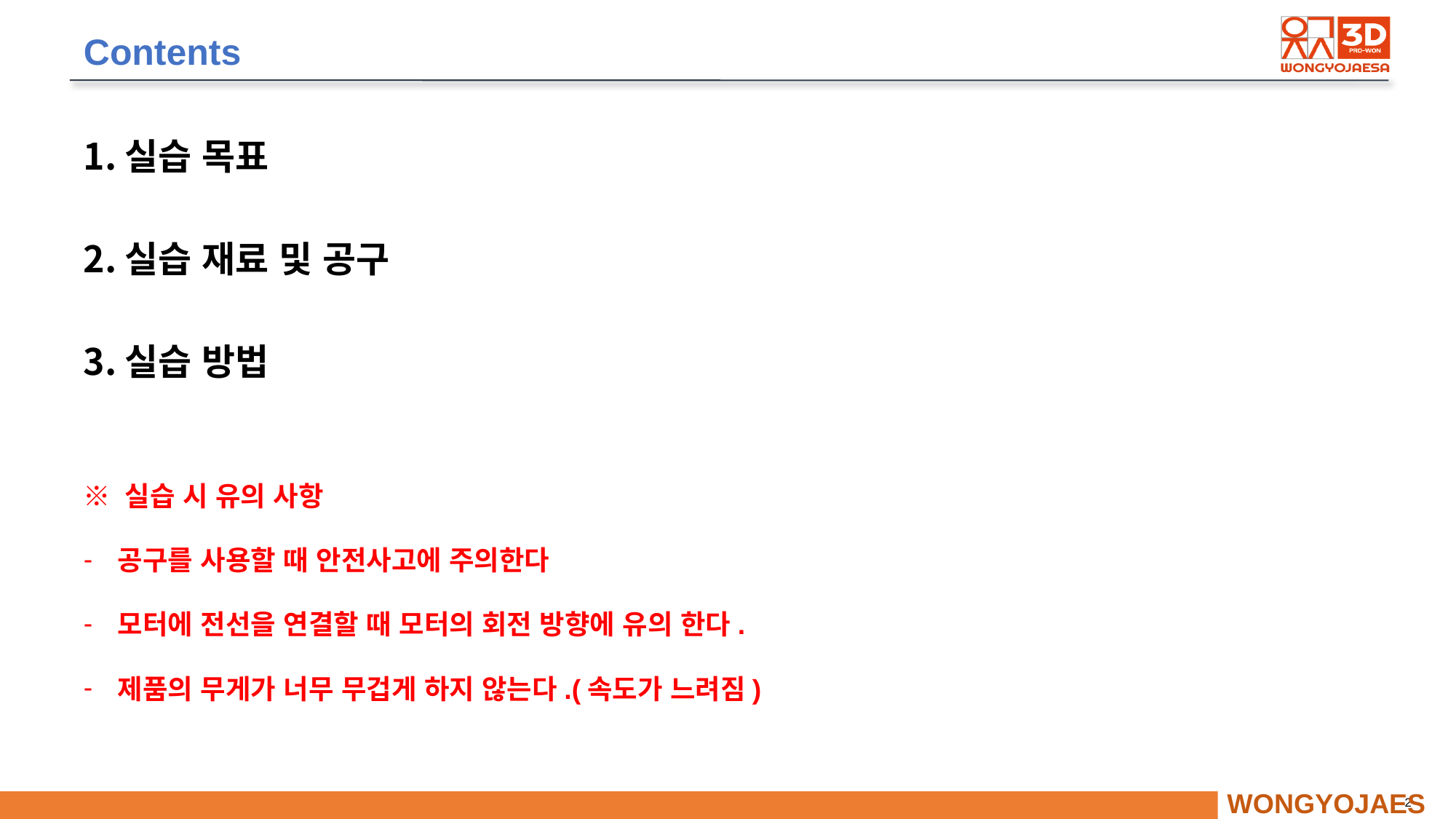

# Contents
실습 목표
실습 재료 및 공구
실습 방법

※ 실습 시 유의 사항
공구를 사용할 때 안전사고에 주의한다
모터에 전선을 연결할 때 모터의 회전 방향에 유의 한다.
제품의 무게가 너무 무겁게 하지 않는다.(속도가 느려짐)
WONGYOJAESA